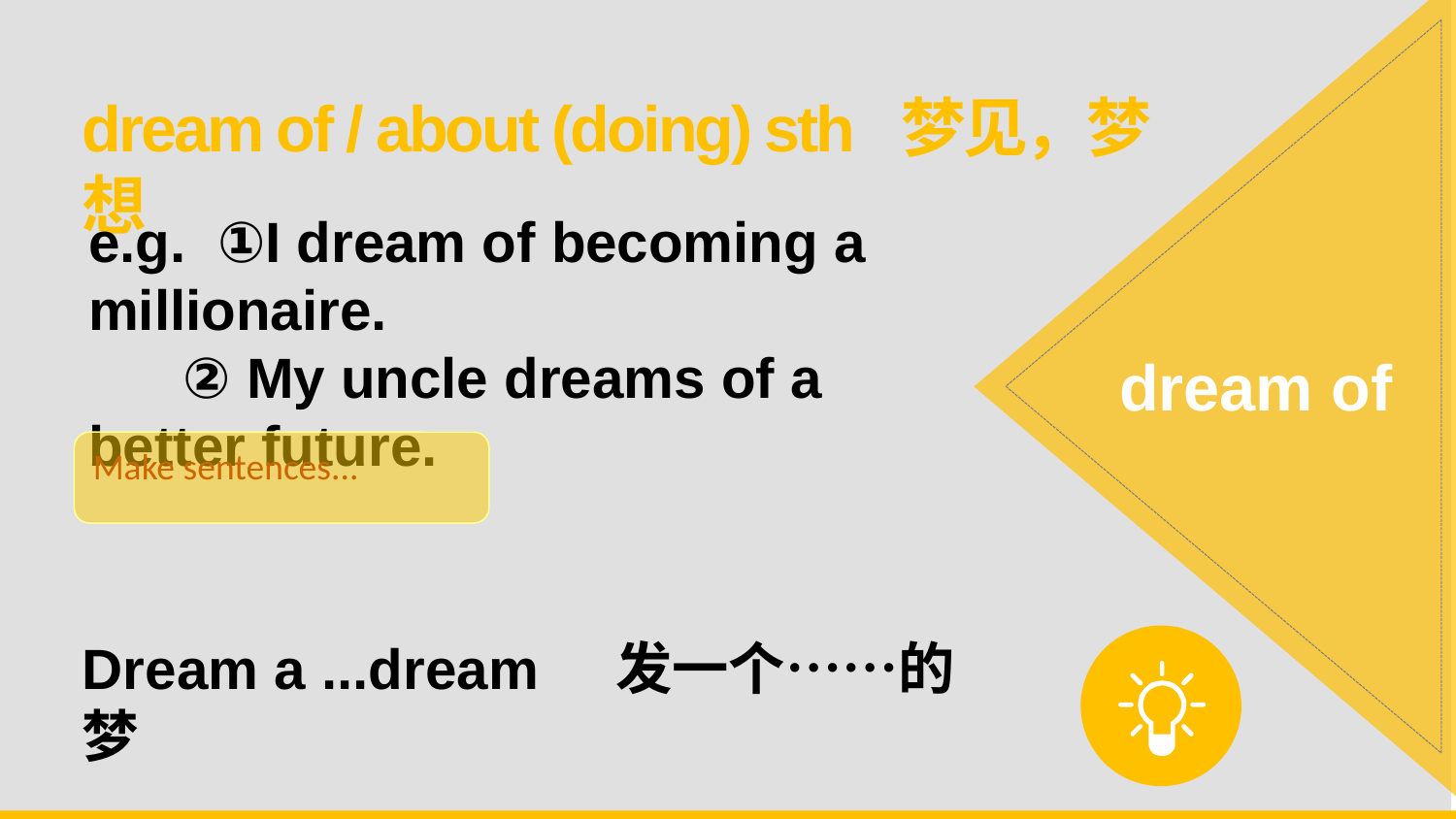

dream of / about (doing) sth  梦见，梦想

e.g.  ①I dream of becoming a millionaire.
      ② My uncle dreams of a better future.
dream of
Make sentences...
Dream a ...dream    发一个……的梦